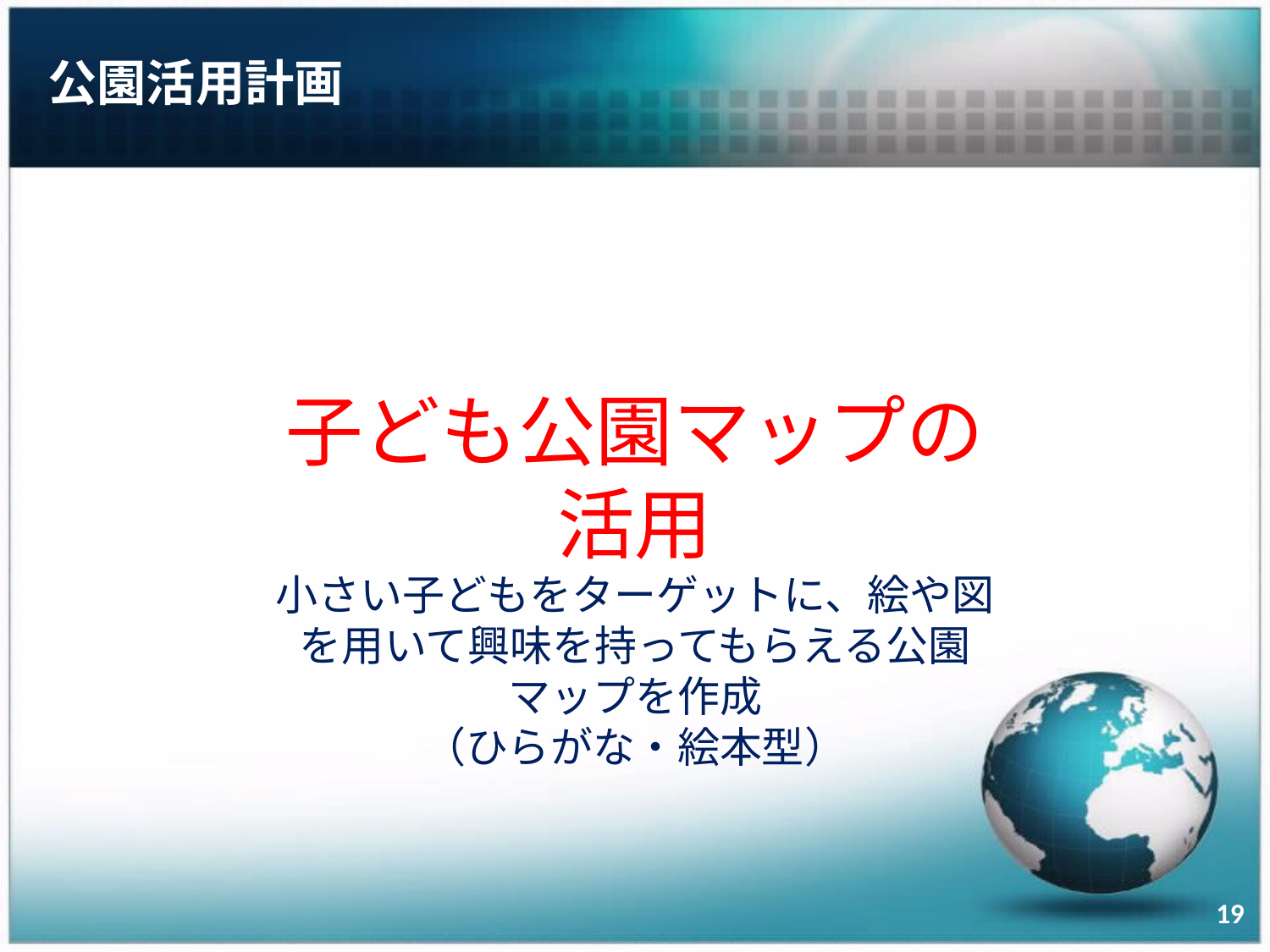

# 公園活用計画
子ども公園マップの活用
小さい子どもをターゲットに、絵や図を用いて興味を持ってもらえる公園マップを作成
（ひらがな・絵本型）

19